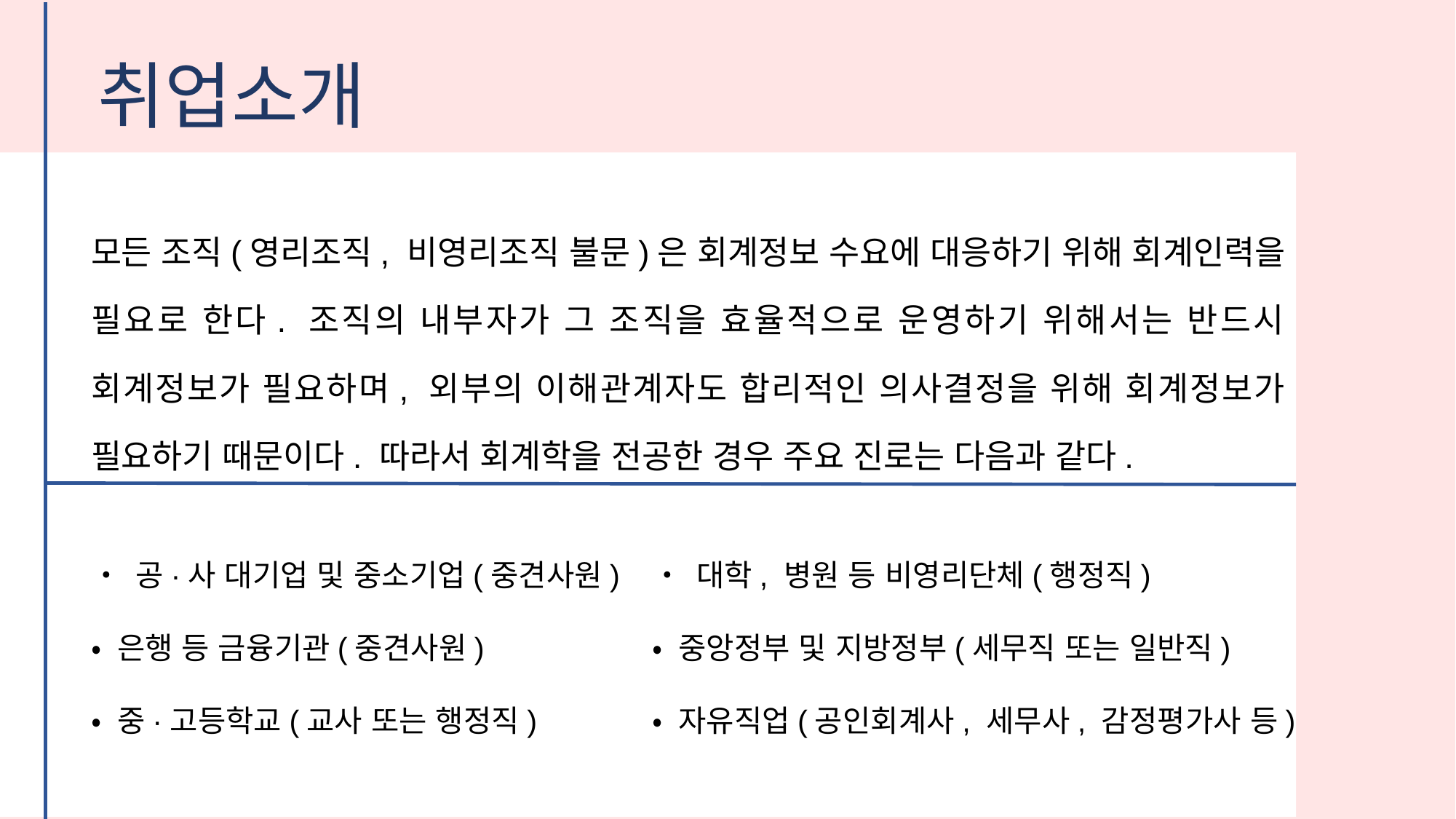

취업소개

모든 조직(영리조직, 비영리조직 불문)은 회계정보 수요에 대응하기 위해 회계인력을 필요로 한다. 조직의 내부자가 그 조직을 효율적으로 운영하기 위해서는 반드시 회계정보가 필요하며, 외부의 이해관계자도 합리적인 의사결정을 위해 회계정보가 필요하기 때문이다. 따라서 회계학을 전공한 경우 주요 진로는 다음과 같다.

• 공·사 대기업 및 중소기업(중견사원)

• 은행 등 금융기관(중견사원)

• 중·고등학교(교사 또는 행정직)

• 대학, 병원 등 비영리단체(행정직)

• 중앙정부 및 지방정부(세무직 또는 일반직)

• 자유직업(공인회계사, 세무사, 감정평가사 등)